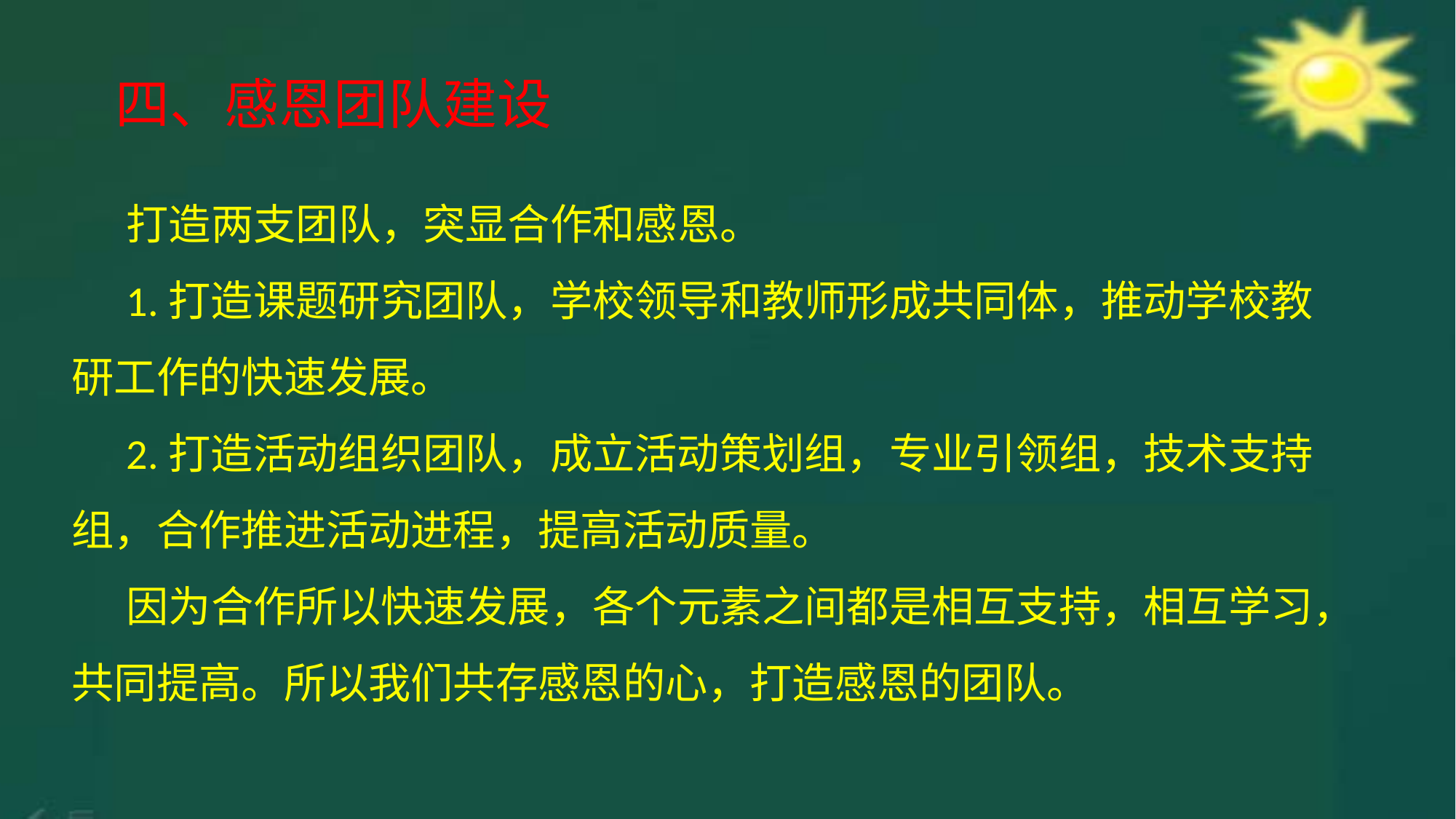

四、感恩团队建设
打造两支团队，突显合作和感恩。
1.打造课题研究团队，学校领导和教师形成共同体，推动学校教研工作的快速发展。
2.打造活动组织团队，成立活动策划组，专业引领组，技术支持组，合作推进活动进程，提高活动质量。
因为合作所以快速发展，各个元素之间都是相互支持，相互学习，共同提高。所以我们共存感恩的心，打造感恩的团队。